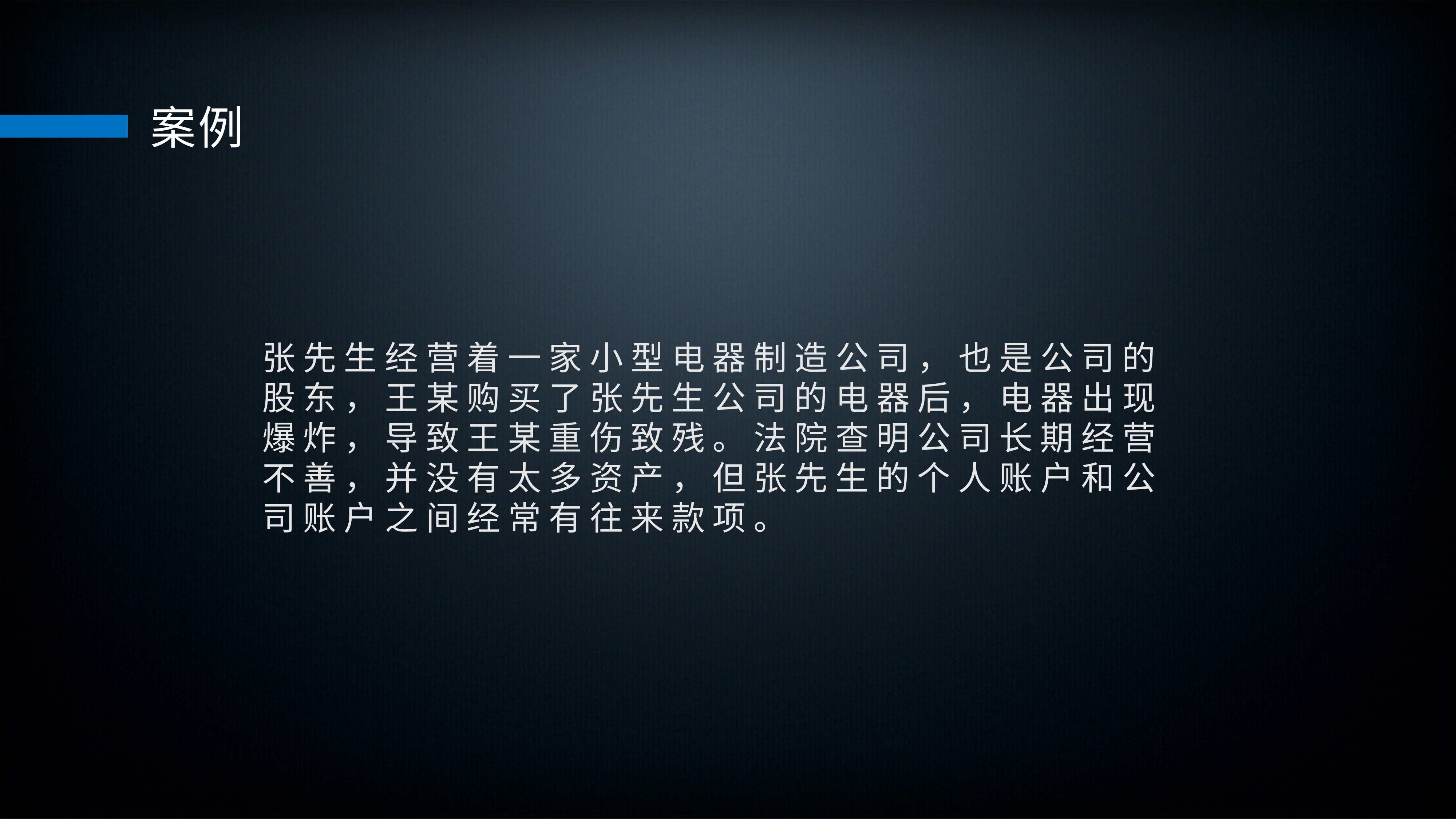

案例

张先生经营着一家小型电器制造公司，也是公司的股东，王某购买了张先生公司的电器后，电器出现爆炸，导致王某重伤致残。法院查明公司长期经营不善，并没有太多资产，但张先生的个人账户和公司账户之间经常有往来款项。